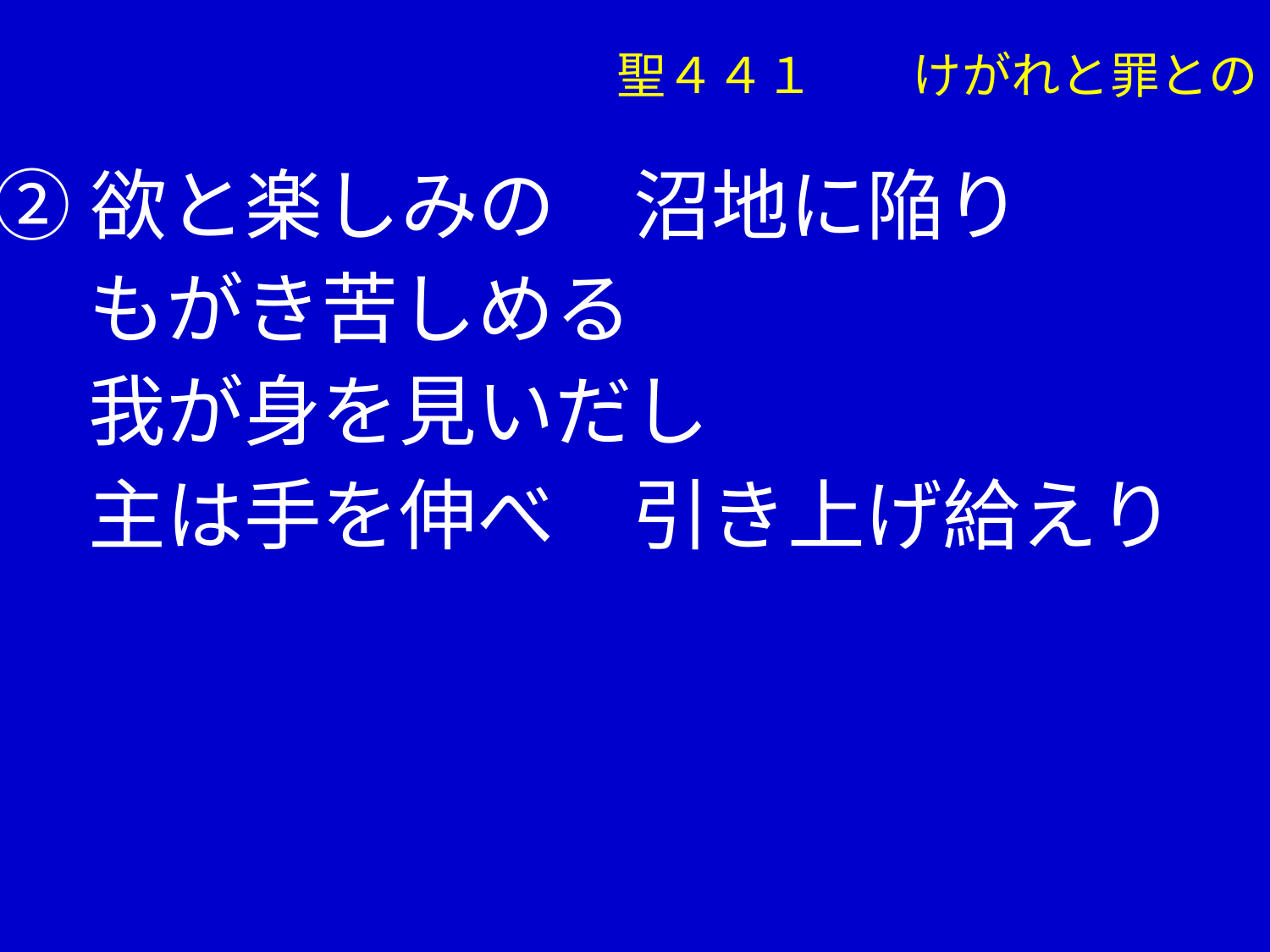

聖４４１　　けがれと罪との
②欲と楽しみの　沼地に陥り
　 もがき苦しめる
　 我が身を見いだし
　 主は手を伸べ　引き上げ給えり